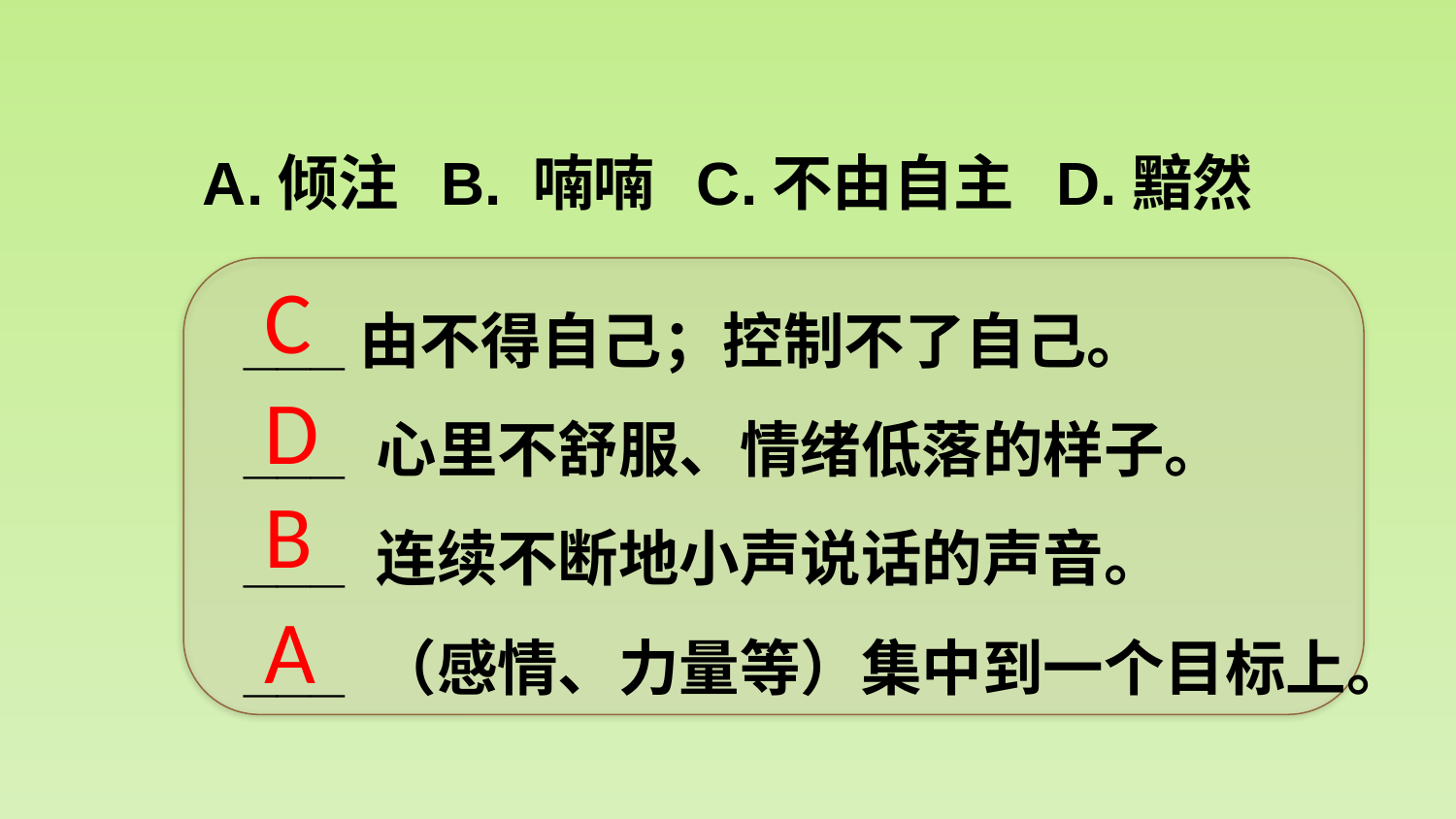

A.倾注  B. 喃喃  C.不由自主  D.黯然

C
___由不得自己；控制不了自己。
___ 心里不舒服、情绪低落的样子。
___ 连续不断地小声说话的声音。
___ （感情、力量等）集中到一个目标上。
D
B
A